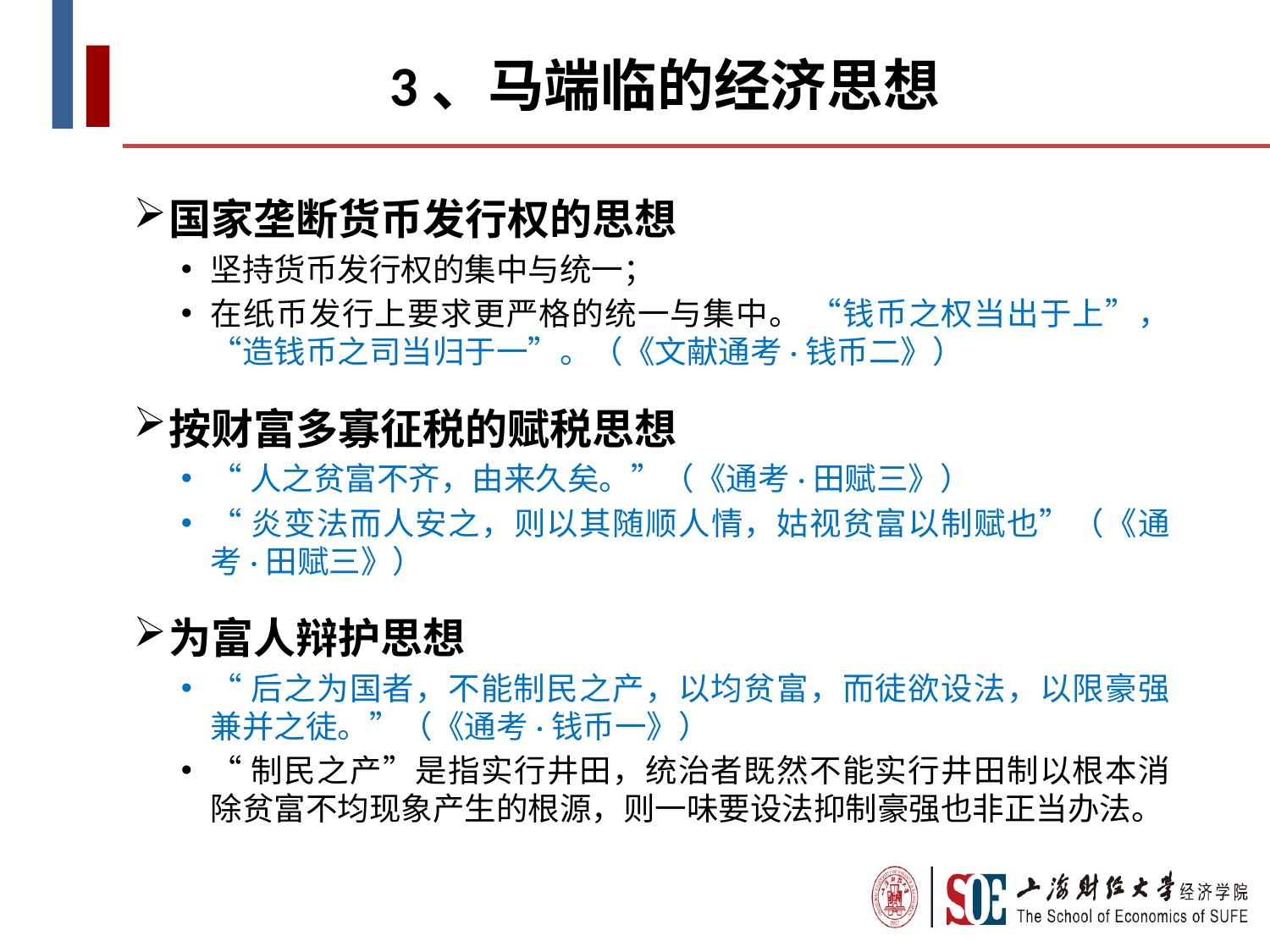

# 3、马端临的经济思想
国家垄断货币发行权的思想
坚持货币发行权的集中与统一；
在纸币发行上要求更严格的统一与集中。 “钱币之权当出于上”，“造钱币之司当归于一”。（《文献通考·钱币二》）
按财富多寡征税的赋税思想
“人之贫富不齐，由来久矣。”（《通考·田赋三》）
“炎变法而人安之，则以其随顺人情，姑视贫富以制赋也”（《通考·田赋三》）
为富人辩护思想
“后之为国者，不能制民之产，以均贫富，而徒欲设法，以限豪强兼并之徒。”（《通考·钱币一》）
“制民之产”是指实行井田，统治者既然不能实行井田制以根本消除贫富不均现象产生的根源，则一味要设法抑制豪强也非正当办法。